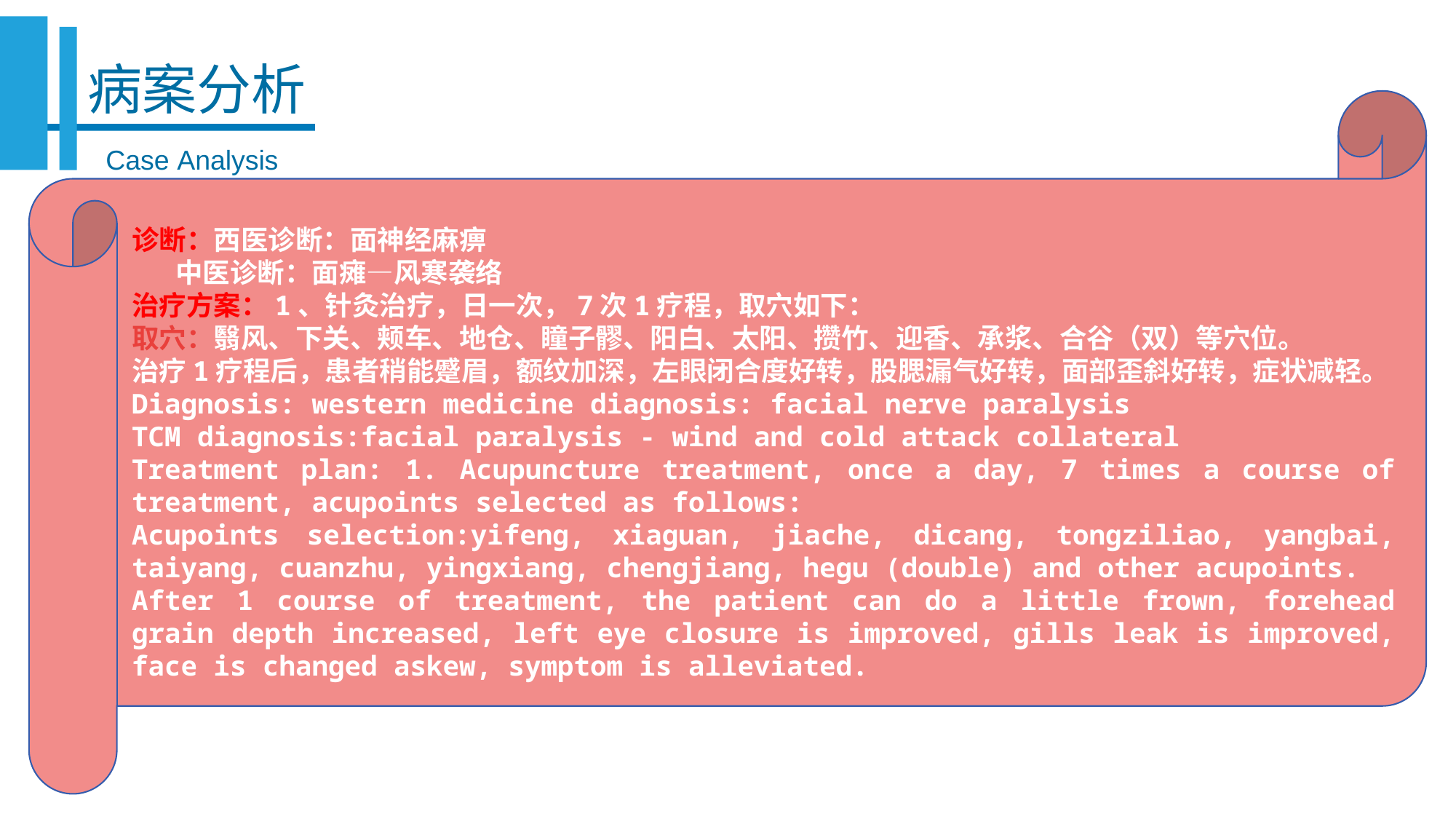

病案分析

诊断：西医诊断：面神经麻痹
      中医诊断：面瘫—风寒袭络
治疗方案：1、针灸治疗，日一次，7次1疗程，取穴如下：
取穴：翳风、下关、颊车、地仓、瞳子髎、阳白、太阳、攒竹、迎香、承浆、合谷（双）等穴位。
治疗1疗程后，患者稍能蹙眉，额纹加深，左眼闭合度好转，股腮漏气好转，面部歪斜好转，症状减轻。
Diagnosis: western medicine diagnosis: facial nerve paralysis
TCM diagnosis:facial paralysis - wind and cold attack collateral
Treatment plan: 1. Acupuncture treatment, once a day, 7 times a course of treatment, acupoints selected as follows:
Acupoints selection:yifeng, xiaguan, jiache, dicang, tongziliao, yangbai, taiyang, cuanzhu, yingxiang, chengjiang, hegu (double) and other acupoints.
After 1 course of treatment, the patient can do a little frown, forehead grain depth increased, left eye closure is improved, gills leak is improved, face is changed askew, symptom is alleviated.
Case Analysis
天有
三宝